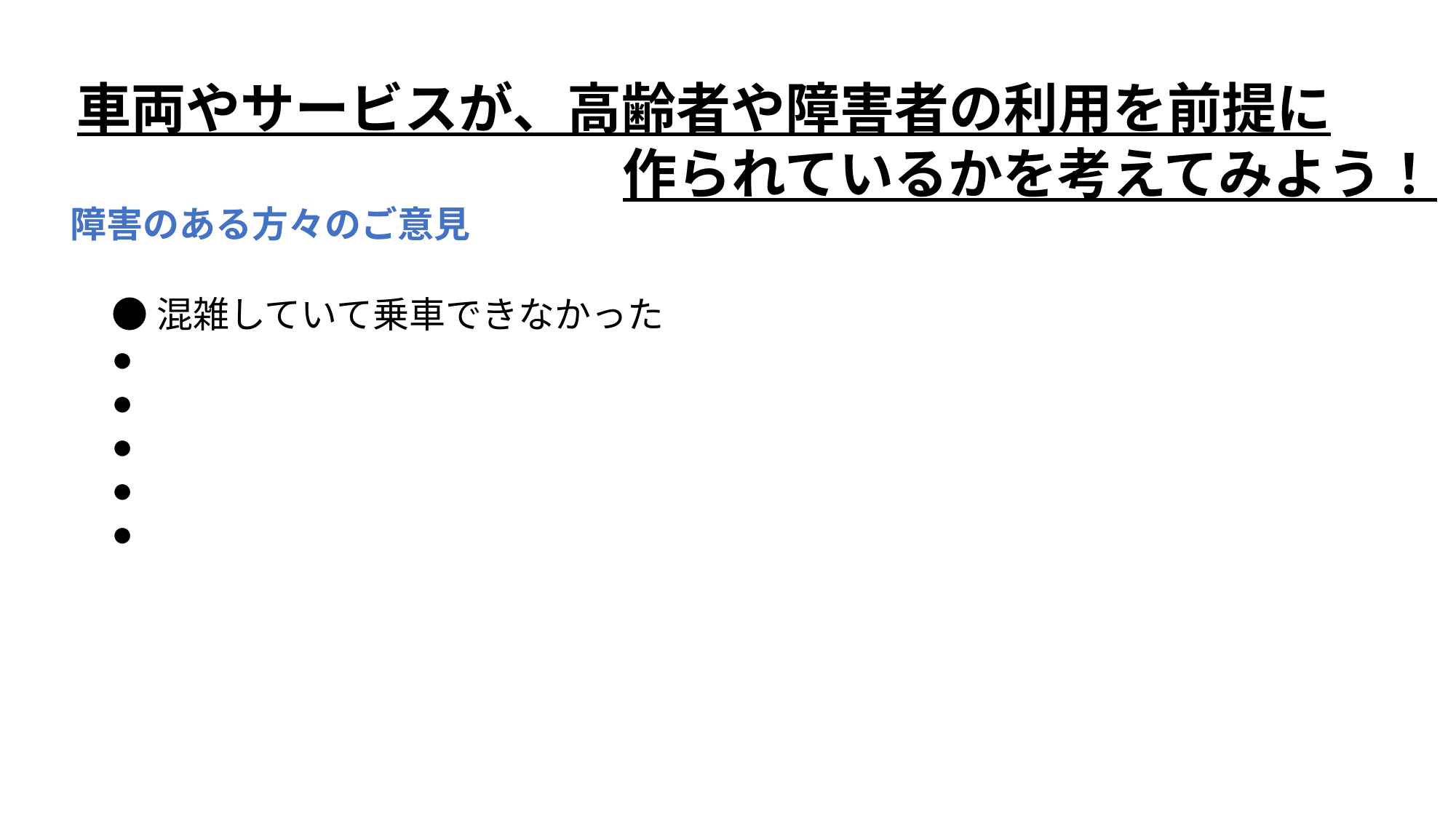

車両やサービスが、高齢者や障害者の利用を前提に
　　　　　　　　　　作られているかを考えてみよう！
障害のある方々のご意見
●混雑していて乗車できなかった
●
●
●
●
●